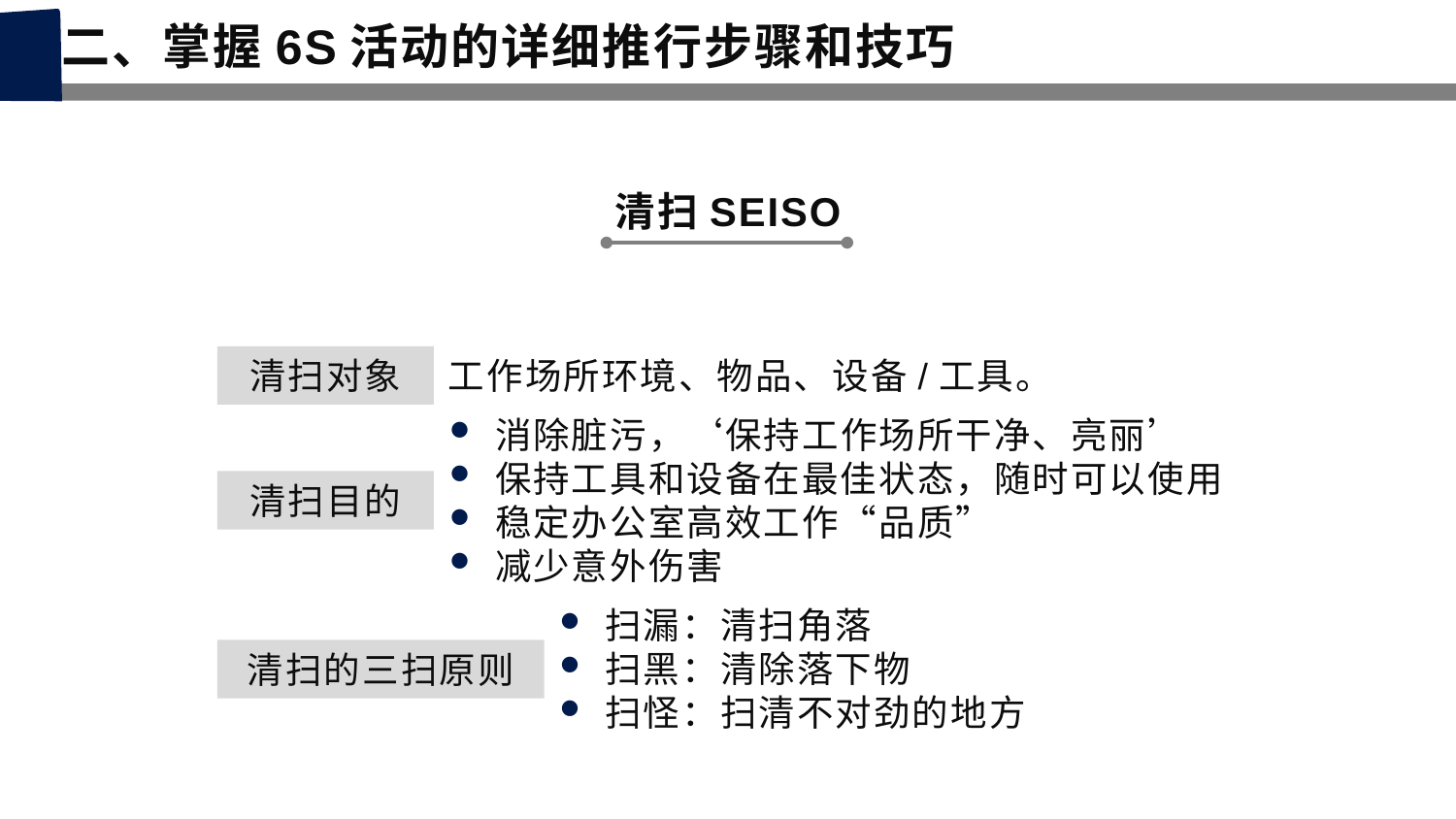

二、掌握6S活动的详细推行步骤和技巧
清扫SEISO
清扫对象
工作场所环境、物品、设备/工具。
消除脏污，‘保持工作场所干净、亮丽’
保持工具和设备在最佳状态，随时可以使用
稳定办公室高效工作“品质”
减少意外伤害
清扫目的
扫漏：清扫角落
扫黑：清除落下物
扫怪：扫清不对劲的地方
清扫的三扫原则